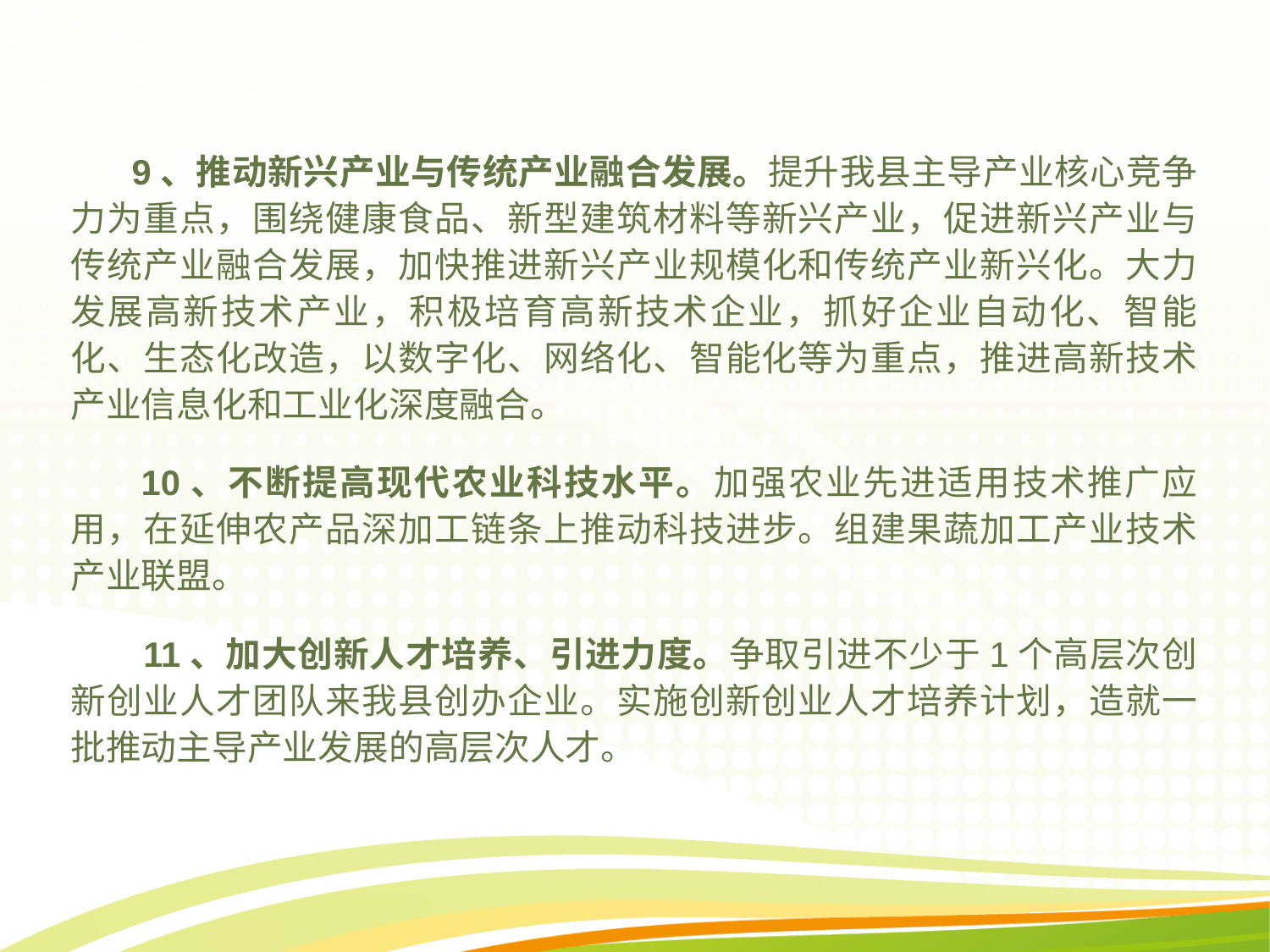

9、推动新兴产业与传统产业融合发展。提升我县主导产业核心竞争力为重点，围绕健康食品、新型建筑材料等新兴产业，促进新兴产业与传统产业融合发展，加快推进新兴产业规模化和传统产业新兴化。大力发展高新技术产业，积极培育高新技术企业，抓好企业自动化、智能化、生态化改造，以数字化、网络化、智能化等为重点，推进高新技术产业信息化和工业化深度融合。
      10、不断提高现代农业科技水平。加强农业先进适用技术推广应用，在延伸农产品深加工链条上推动科技进步。组建果蔬加工产业技术产业联盟。
       11、加大创新人才培养、引进力度。争取引进不少于1个高层次创新创业人才团队来我县创办企业。实施创新创业人才培养计划，造就一批推动主导产业发展的高层次人才。